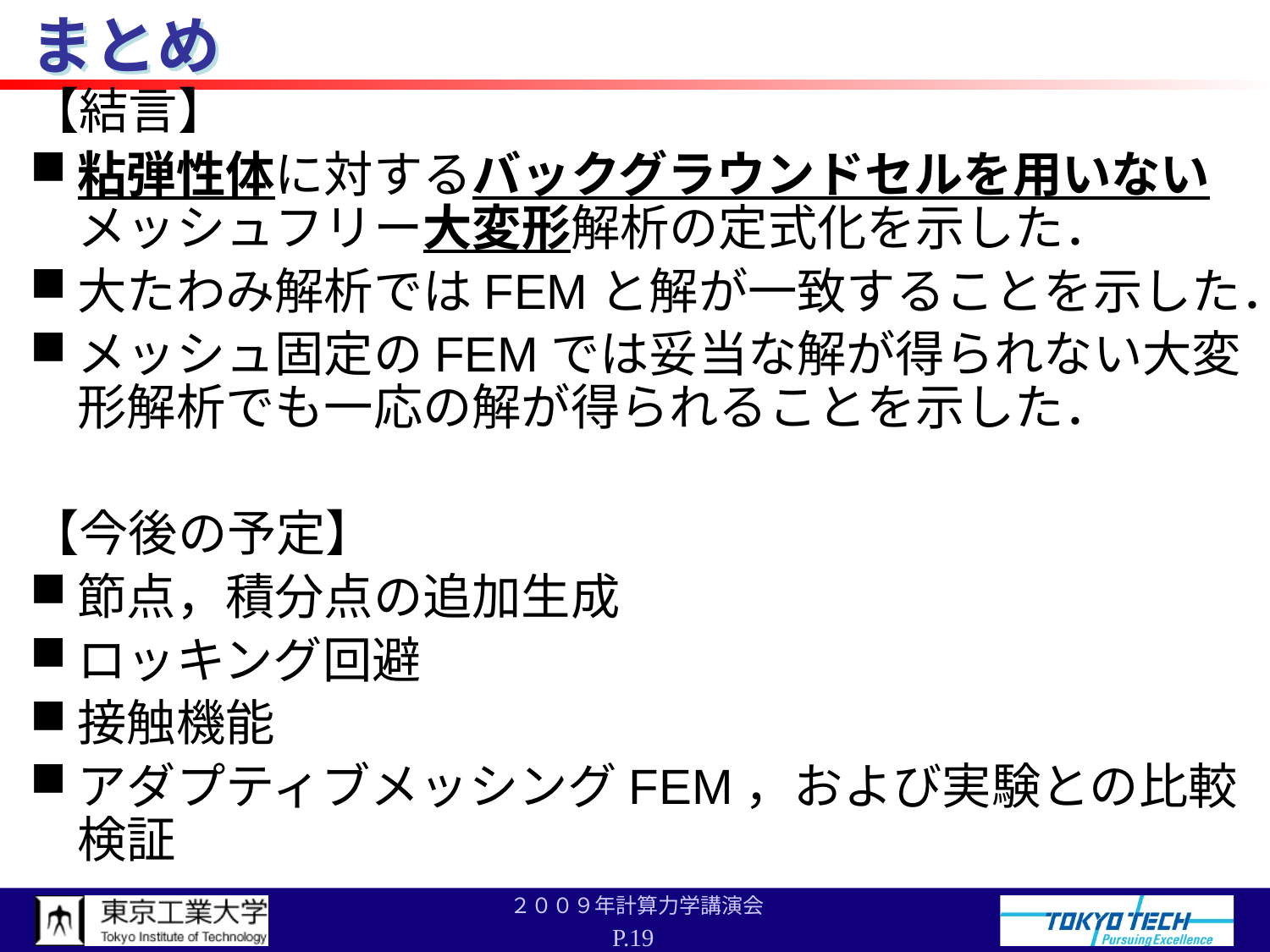

# まとめ
【結言】
粘弾性体に対するバックグラウンドセルを用いないメッシュフリー大変形解析の定式化を示した．
大たわみ解析ではFEMと解が一致することを示した．
メッシュ固定のFEMでは妥当な解が得られない大変形解析でも一応の解が得られることを示した．

【今後の予定】
節点，積分点の追加生成
ロッキング回避
接触機能
アダプティブメッシングFEM，および実験との比較検証